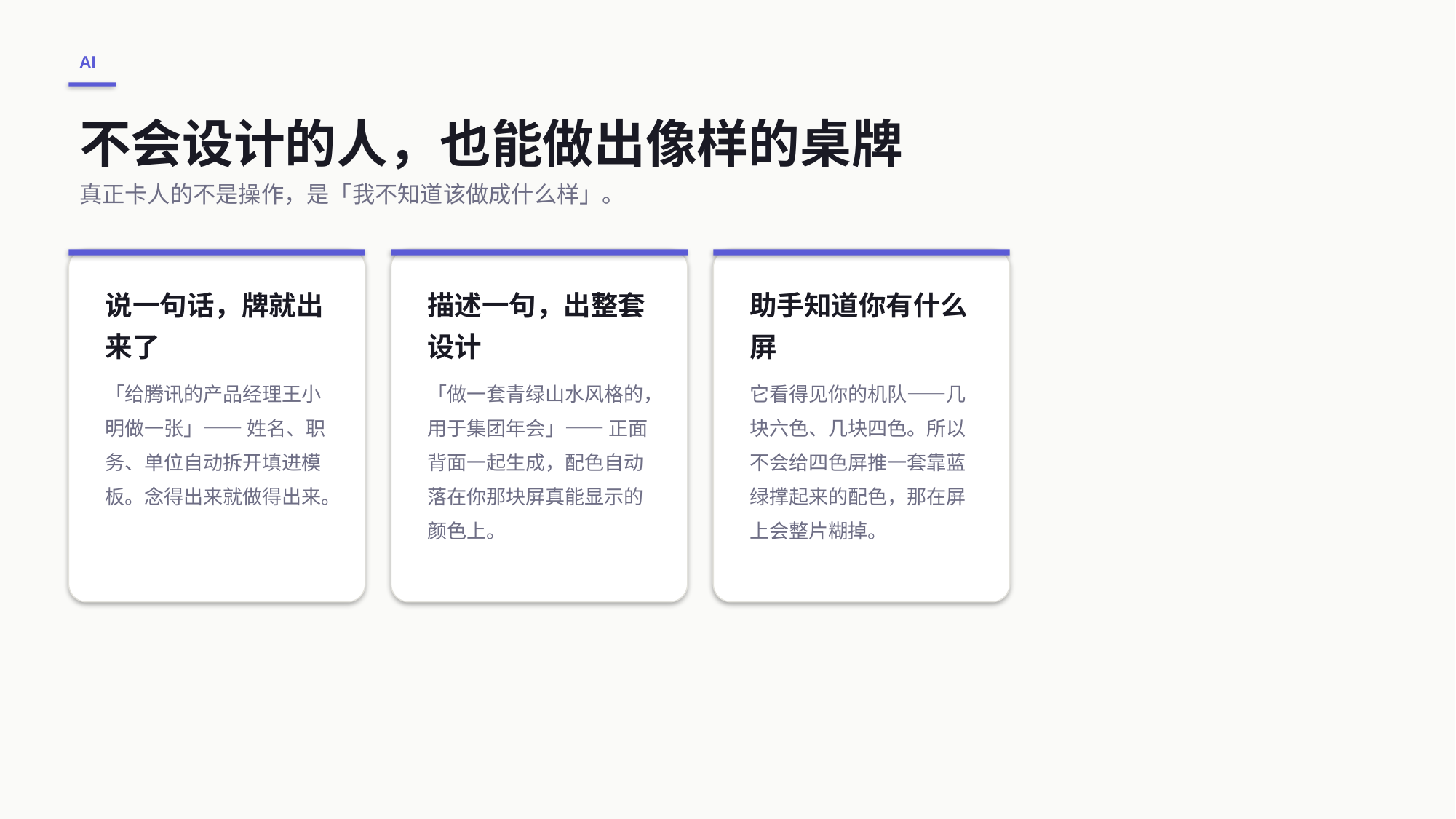

AI

不会设计的人，也能做出像样的桌牌
真正卡人的不是操作，是「我不知道该做成什么样」。

说一句话，牌就出来了
描述一句，出整套设计
助手知道你有什么屏
「给腾讯的产品经理王小明做一张」—— 姓名、职务、单位自动拆开填进模板。念得出来就做得出来。
「做一套青绿山水风格的，用于集团年会」—— 正面背面一起生成，配色自动落在你那块屏真能显示的颜色上。
它看得见你的机队——几块六色、几块四色。所以不会给四色屏推一套靠蓝绿撑起来的配色，那在屏上会整片糊掉。